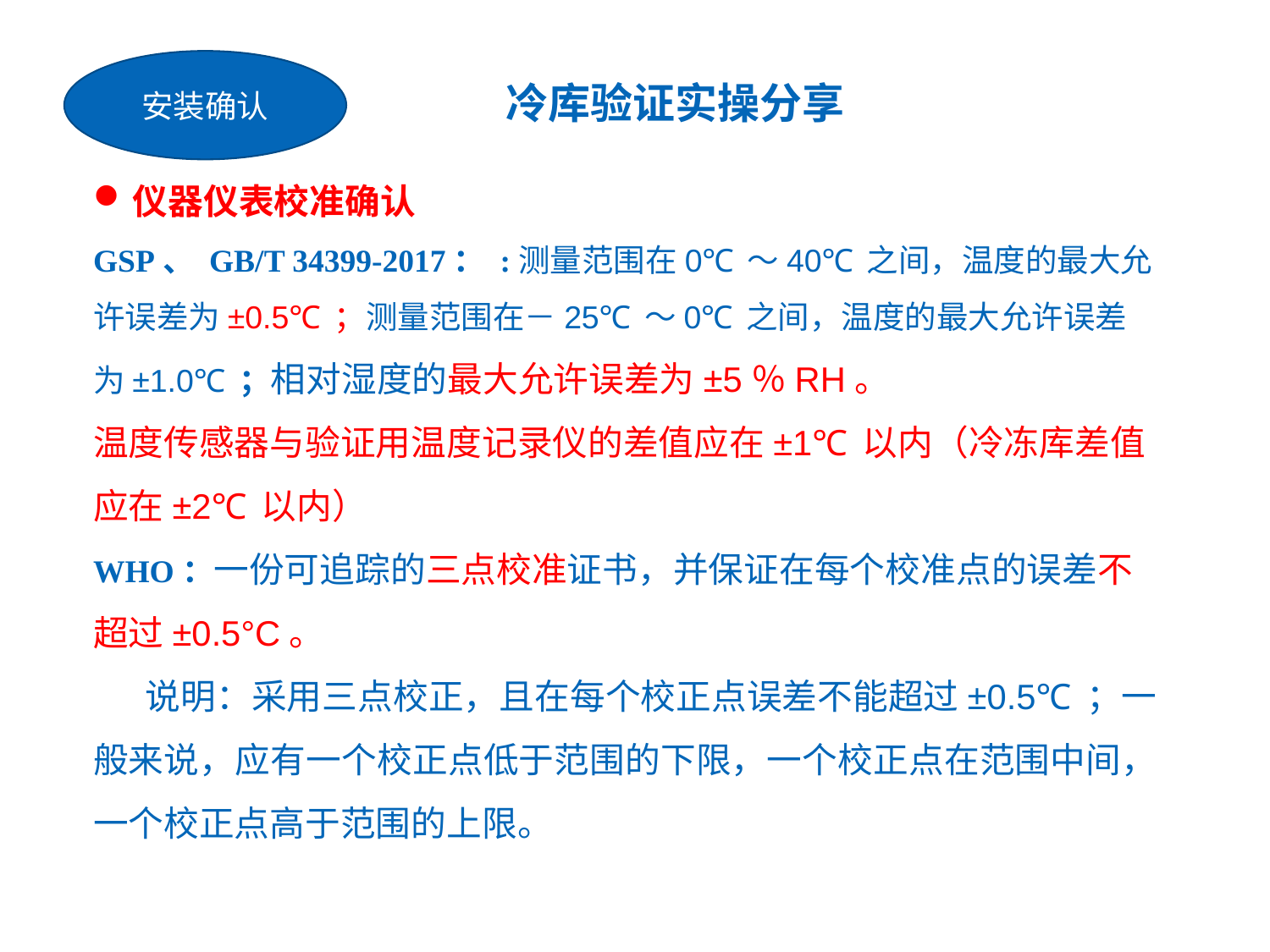

安装确认
冷库验证实操分享

仪器仪表校准确认
GSP、 GB/T 34399-2017： :测量范围在0℃～40℃之间，温度的最大允许误差为±0.5℃；测量范围在－25℃～0℃之间，温度的最大允许误差为±1.0℃；相对湿度的最大允许误差为±5％RH。
温度传感器与验证用温度记录仪的差值应在±1℃以内（冷冻库差值应在±2℃以内）
WHO：一份可追踪的三点校准证书，并保证在每个校准点的误差不超过±0.5°C。
说明：采用三点校正，且在每个校正点误差不能超过±0.5℃；一般来说，应有一个校正点低于范围的下限，一个校正点在范围中间，一个校正点高于范围的上限。